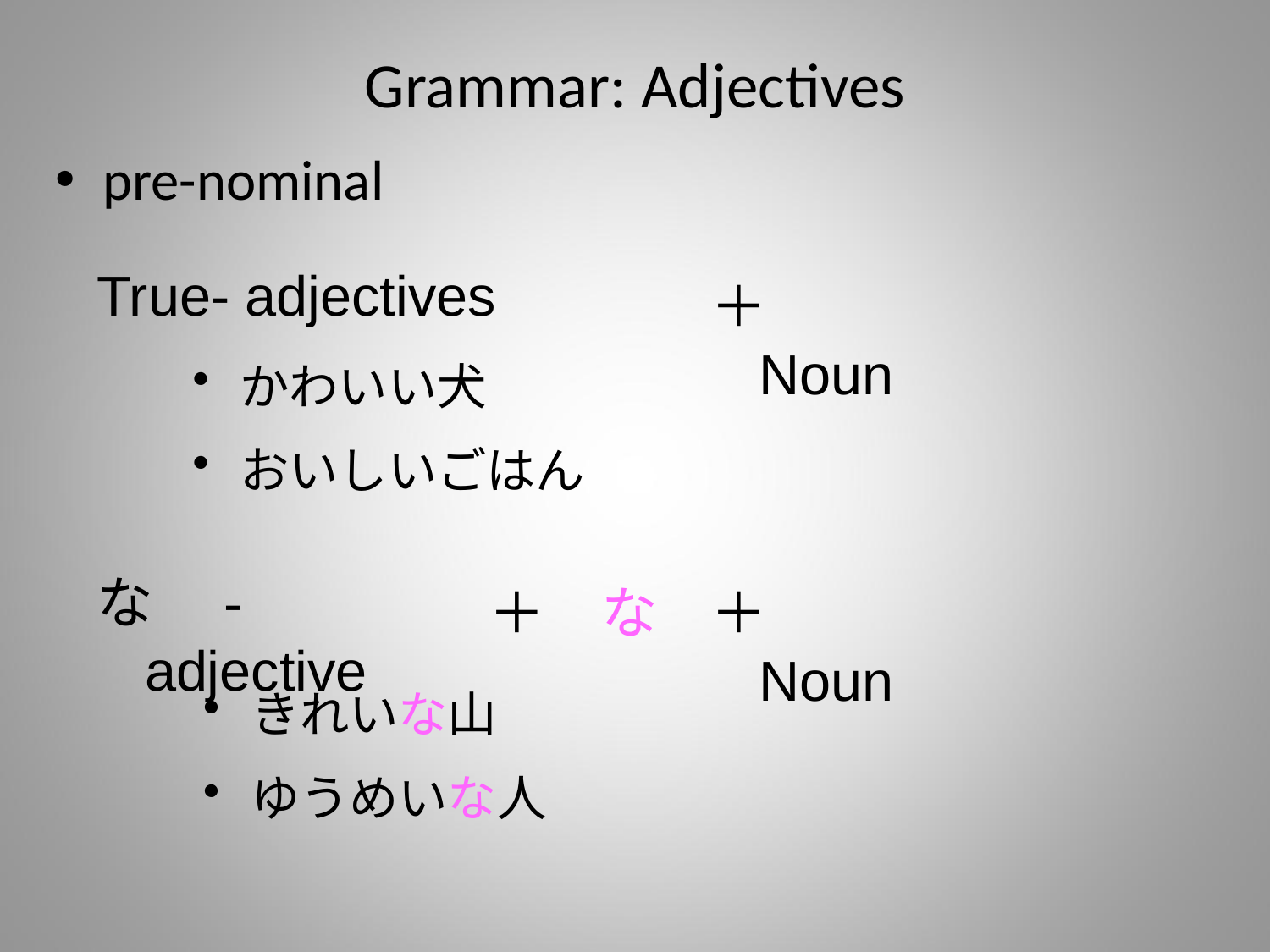

# Grammar: Adjectives
pre-nominal
True- adjectives
＋　Noun

かわいい犬
おいしいごはん
な　-adjective
＋　な
＋　Noun
きれいな山
ゆうめいな人